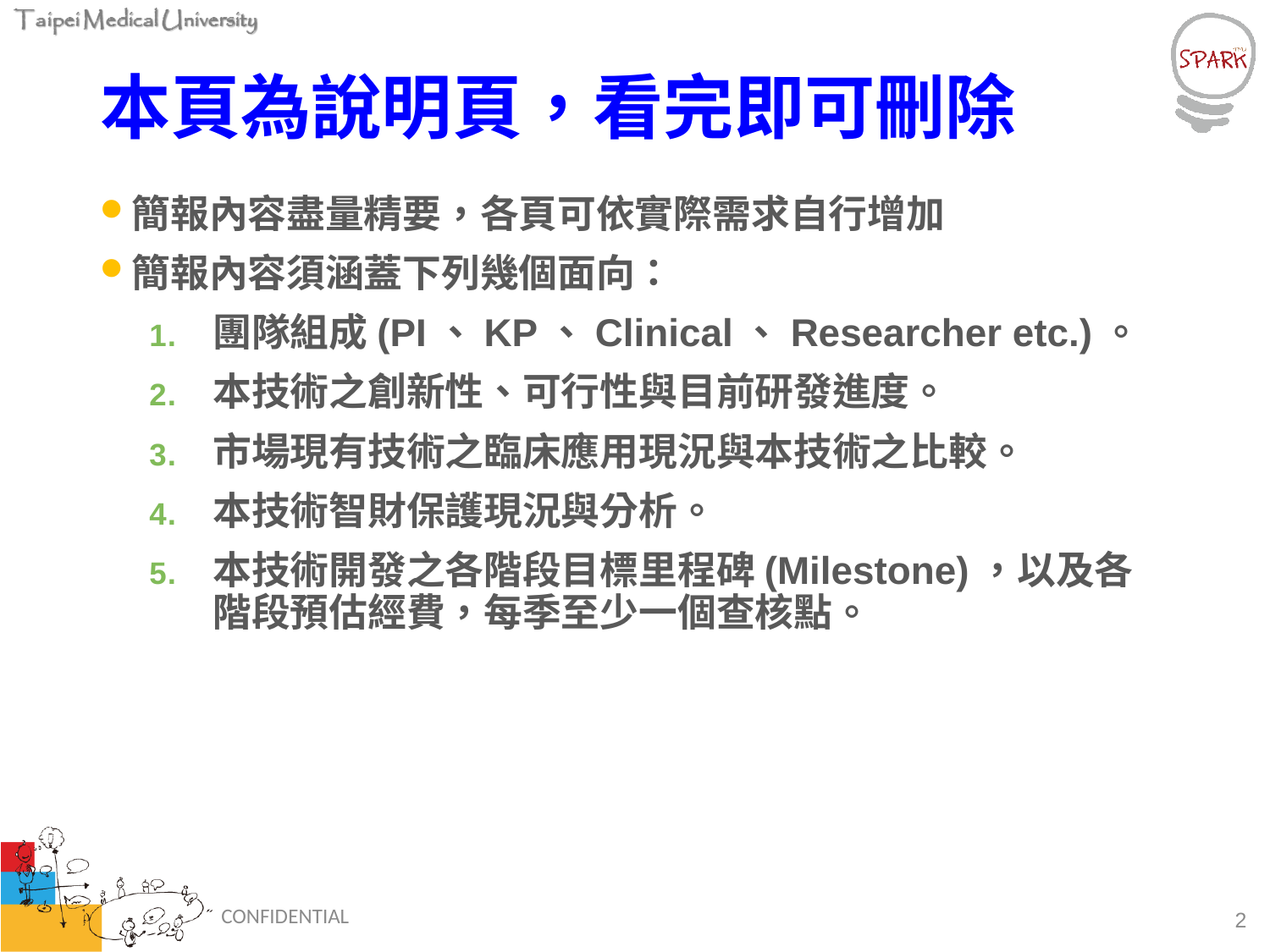

# 本頁為說明頁，看完即可刪除
簡報內容盡量精要，各頁可依實際需求自行增加
簡報內容須涵蓋下列幾個面向：
團隊組成(PI、KP、Clinical、Researcher etc.)。
本技術之創新性、可行性與目前研發進度。
市場現有技術之臨床應用現況與本技術之比較。
本技術智財保護現況與分析。
本技術開發之各階段目標里程碑(Milestone)，以及各階段預估經費，每季至少一個查核點。

CONFIDENTIAL
2